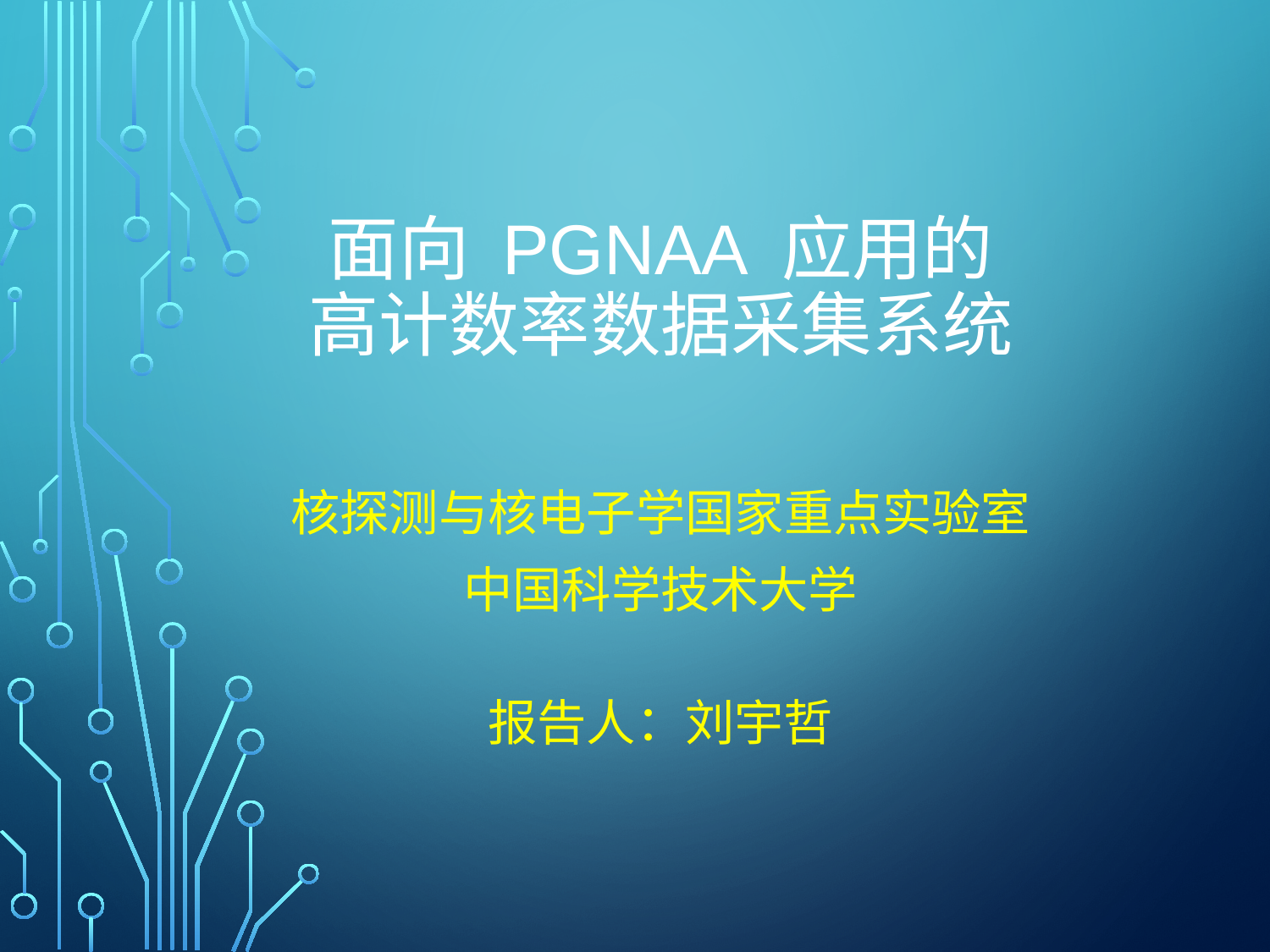

# 面向 PGNAA 应用的 高计数率数据采集系统
核探测与核电子学国家重点实验室
中国科学技术大学

报告人：刘宇哲